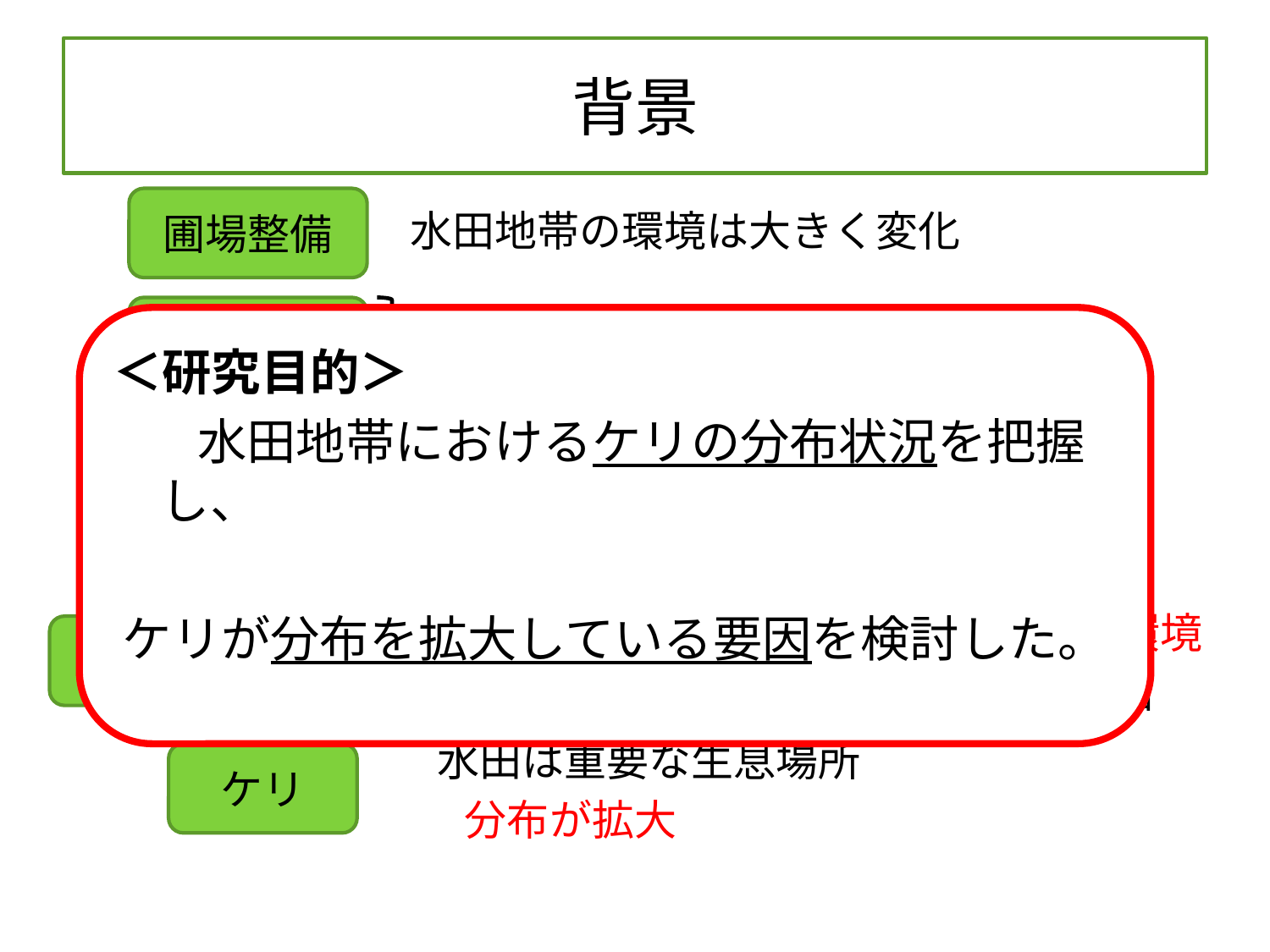

# 背景
圃場整備
水田地帯の環境は大きく変化
減反政策

＜研究目的＞
　　水田地帯におけるケリの分布状況を把握し、

ケリが分布を拡大している要因を検討した。

水田の減少、休耕田の増加
担い手不足

水田を利用する生物の減少
水田は水鳥の生息地として重要な湿地環境
ラムサール条約
　“生物多様性の場”として世界的に評価
水田は重要な生息場所
ケリ
分布が拡大